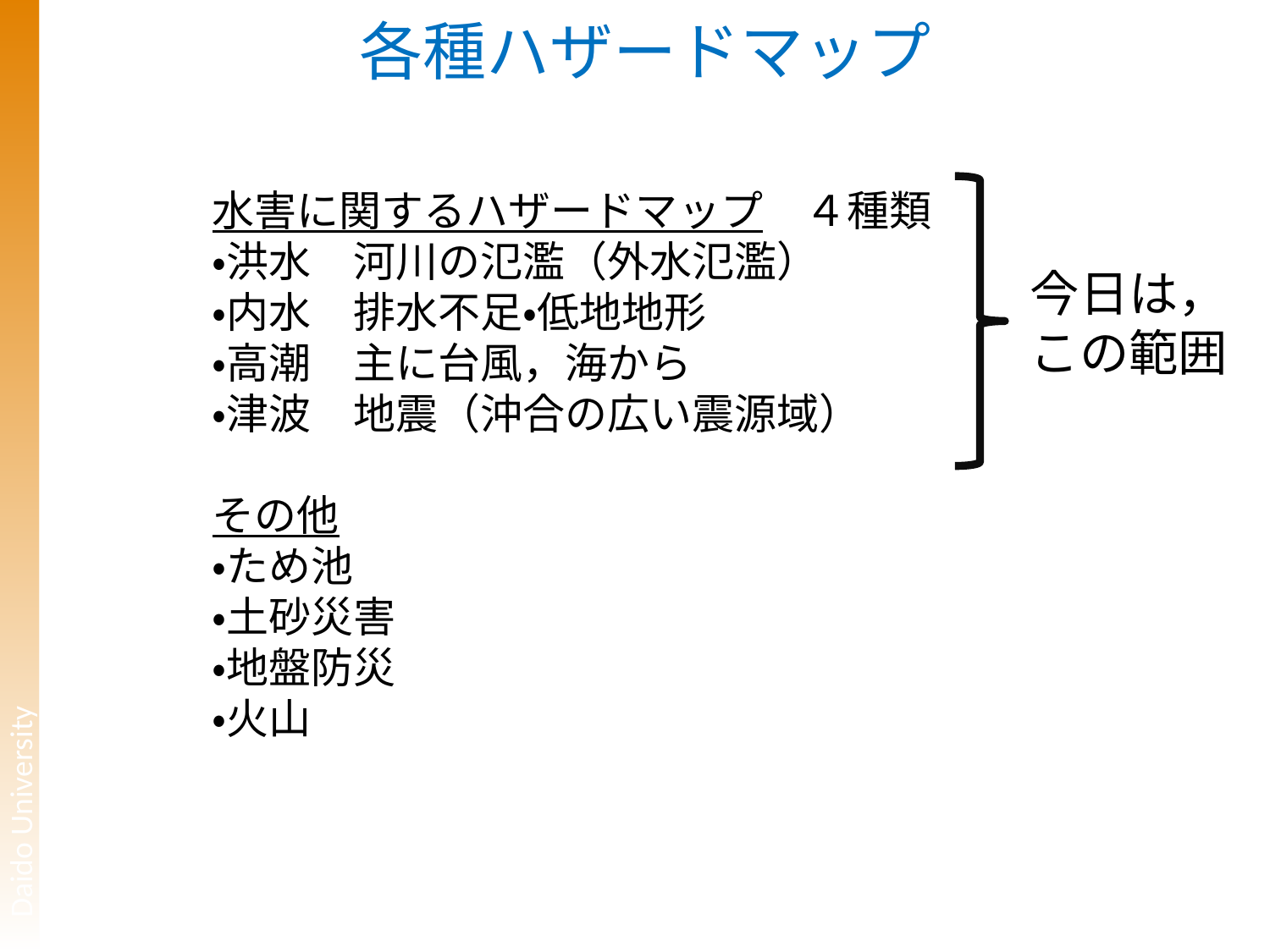

# 各種ハザードマップ

水害に関するハザードマップ　４種類
・洪水　河川の氾濫（外水氾濫）
・内水　排水不足・低地地形
・高潮　主に台風，海から
・津波　地震（沖合の広い震源域）

その他
・ため池
・土砂災害
・地盤防災
・火山
今日は，
この範囲